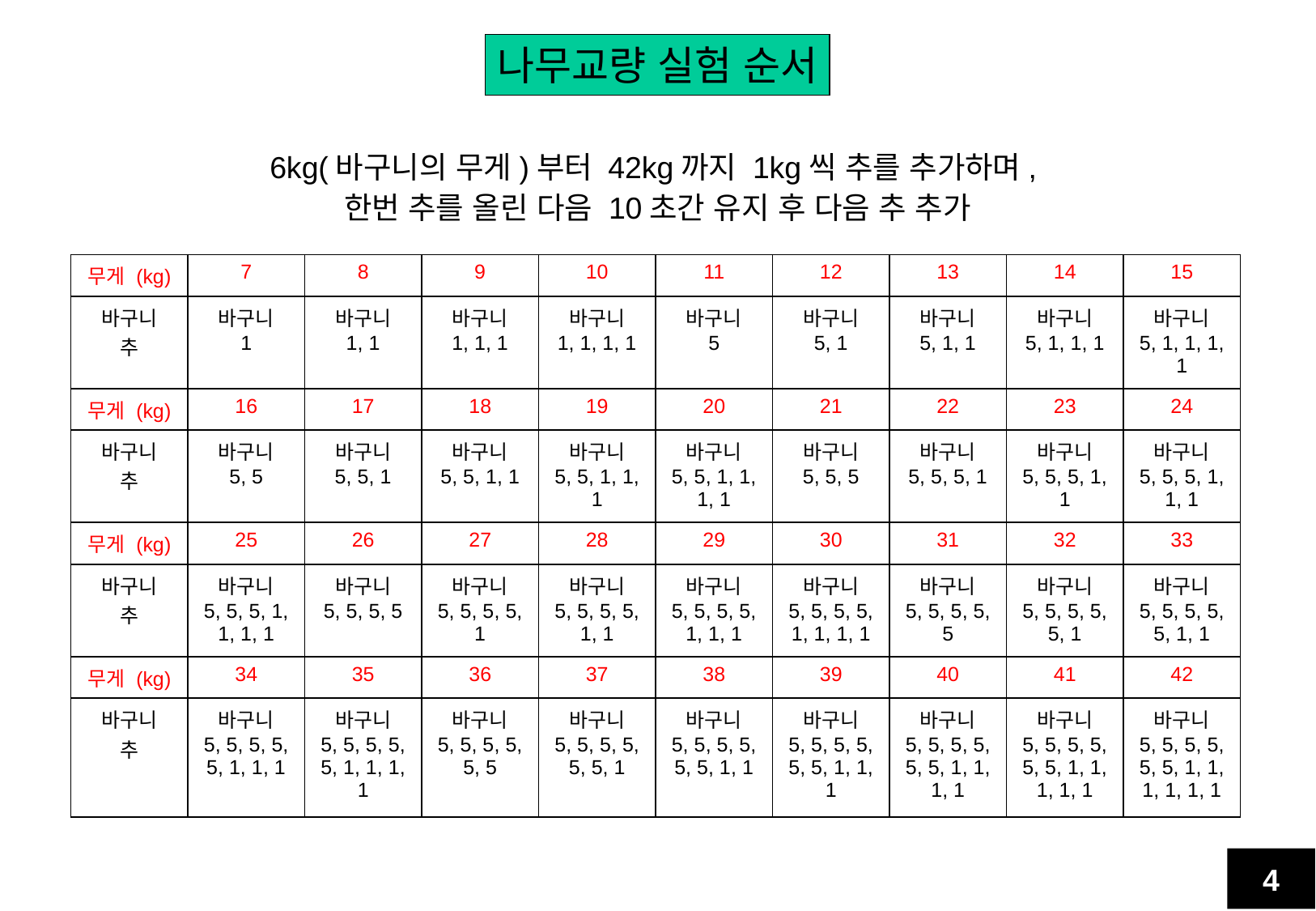

나무교량 실험 순서
6kg(바구니의 무게)부터 42kg까지 1kg씩 추를 추가하며,
한번 추를 올린 다음 10초간 유지 후 다음 추 추가
| 무게 (kg) | 7 | 8 | 9 | 10 | 11 | 12 | 13 | 14 | 15 |
| --- | --- | --- | --- | --- | --- | --- | --- | --- | --- |
| 바구니 추 | 바구니 1 | 바구니 1, 1 | 바구니 1, 1, 1 | 바구니 1, 1, 1, 1 | 바구니 5 | 바구니 5, 1 | 바구니 5, 1, 1 | 바구니 5, 1, 1, 1 | 바구니 5, 1, 1, 1, 1 |
| 무게 (kg) | 16 | 17 | 18 | 19 | 20 | 21 | 22 | 23 | 24 |
| 바구니 추 | 바구니 5, 5 | 바구니 5, 5, 1 | 바구니 5, 5, 1, 1 | 바구니 5, 5, 1, 1, 1 | 바구니 5, 5, 1, 1, 1, 1 | 바구니 5, 5, 5 | 바구니 5, 5, 5, 1 | 바구니 5, 5, 5, 1, 1 | 바구니 5, 5, 5, 1, 1, 1 |
| 무게 (kg) | 25 | 26 | 27 | 28 | 29 | 30 | 31 | 32 | 33 |
| 바구니 추 | 바구니 5, 5, 5, 1, 1, 1, 1 | 바구니 5, 5, 5, 5 | 바구니 5, 5, 5, 5, 1 | 바구니 5, 5, 5, 5, 1, 1 | 바구니 5, 5, 5, 5, 1, 1, 1 | 바구니 5, 5, 5, 5, 1, 1, 1, 1 | 바구니 5, 5, 5, 5, 5 | 바구니 5, 5, 5, 5, 5, 1 | 바구니 5, 5, 5, 5, 5, 1, 1 |
| 무게 (kg) | 34 | 35 | 36 | 37 | 38 | 39 | 40 | 41 | 42 |
| 바구니 추 | 바구니 5, 5, 5, 5, 5, 1, 1, 1 | 바구니 5, 5, 5, 5, 5, 1, 1, 1, 1 | 바구니 5, 5, 5, 5, 5, 5 | 바구니 5, 5, 5, 5, 5, 5, 1 | 바구니 5, 5, 5, 5, 5, 5, 1, 1 | 바구니 5, 5, 5, 5, 5, 5, 1, 1, 1 | 바구니 5, 5, 5, 5, 5, 5, 1, 1, 1, 1 | 바구니 5, 5, 5, 5, 5, 5, 1, 1, 1, 1, 1 | 바구니 5, 5, 5, 5, 5, 5, 1, 1, 1, 1, 1, 1 |
4